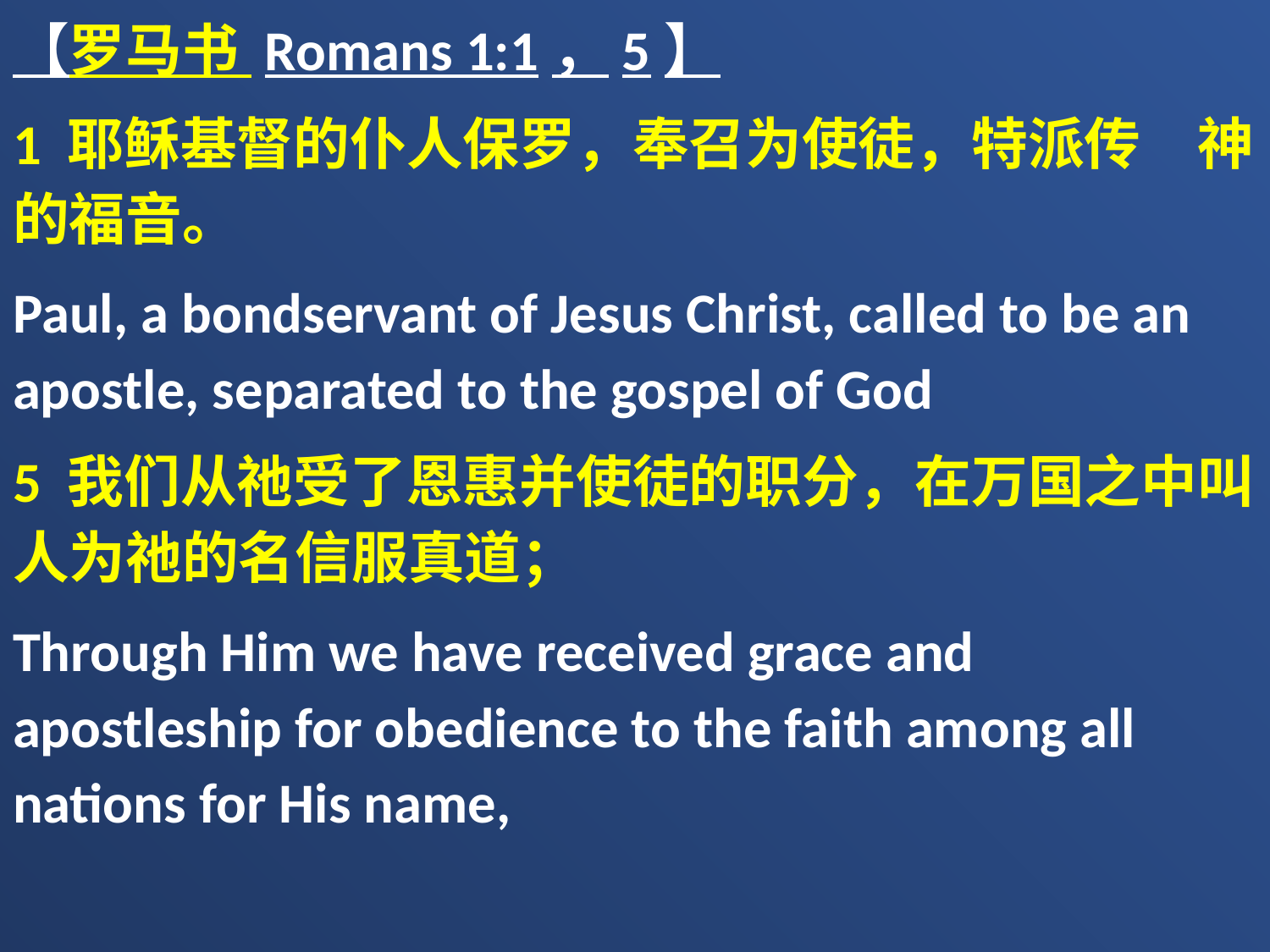

【罗马书 Romans 1:1，5】
1 耶稣基督的仆人保罗，奉召为使徒，特派传　神的福音。
Paul, a bondservant of Jesus Christ, called to be an apostle, separated to the gospel of God
5 我们从祂受了恩惠并使徒的职分，在万国之中叫人为祂的名信服真道；
Through Him we have received grace and apostleship for obedience to the faith among all nations for His name,